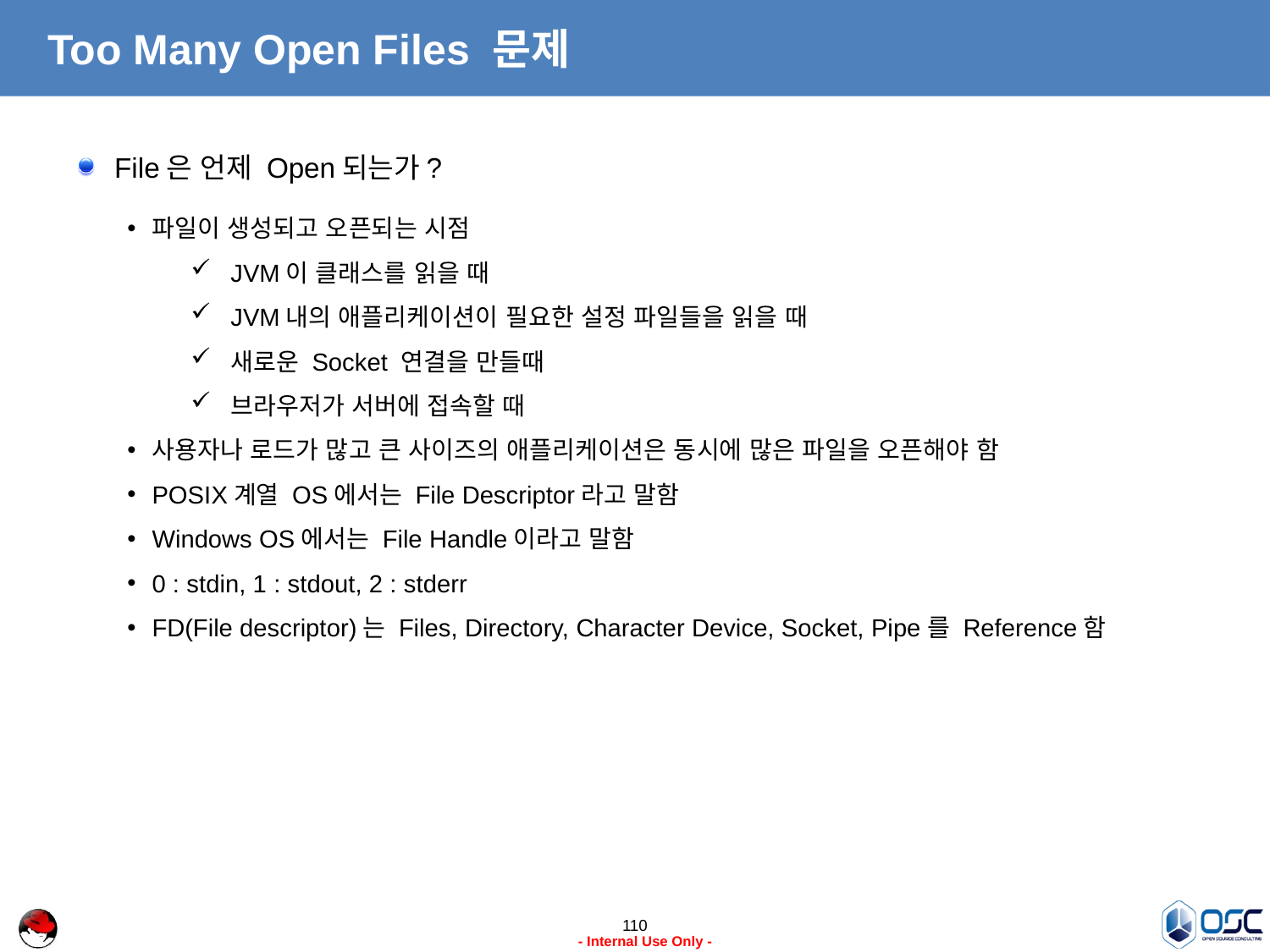

# Too Many Open Files 문제
File은 언제 Open되는가?
파일이 생성되고 오픈되는 시점
JVM이 클래스를 읽을 때
JVM내의 애플리케이션이 필요한 설정 파일들을 읽을 때
새로운 Socket 연결을 만들때
브라우저가 서버에 접속할 때
사용자나 로드가 많고 큰 사이즈의 애플리케이션은 동시에 많은 파일을 오픈해야 함
POSIX계열 OS에서는 File Descriptor라고 말함
Windows OS에서는 File Handle이라고 말함
0 : stdin, 1 : stdout, 2 : stderr
FD(File descriptor)는 Files, Directory, Character Device, Socket, Pipe를 Reference함